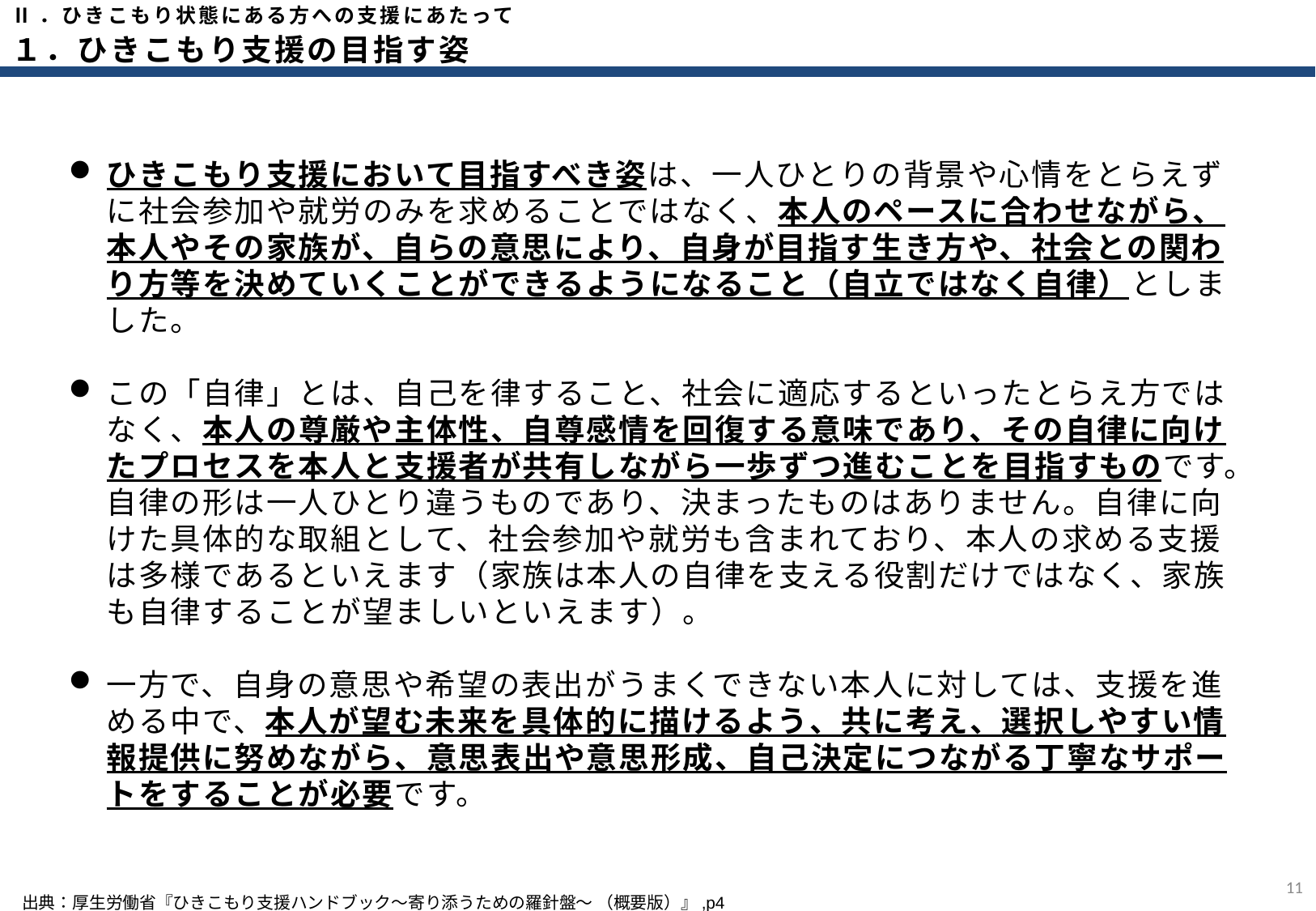

Ⅱ．ひきこもり状態にある方への支援にあたって
１．ひきこもり支援の目指す姿
ひきこもり支援において目指すべき姿は、一人ひとりの背景や心情をとらえずに社会参加や就労のみを求めることではなく、本人のペースに合わせながら、本人やその家族が、自らの意思により、自身が目指す生き方や、社会との関わり方等を決めていくことができるようになること（自立ではなく自律）としました。

この「自律」とは、自己を律すること、社会に適応するといったとらえ方ではなく、本人の尊厳や主体性、自尊感情を回復する意味であり、その自律に向けたプロセスを本人と支援者が共有しながら一歩ずつ進むことを目指すものです。自律の形は一人ひとり違うものであり、決まったものはありません。自律に向けた具体的な取組として、社会参加や就労も含まれており、本人の求める支援は多様であるといえます（家族は本人の自律を支える役割だけではなく、家族も自律することが望ましいといえます）。

一方で、自身の意思や希望の表出がうまくできない本人に対しては、支援を進める中で、本人が望む未来を具体的に描けるよう、共に考え、選択しやすい情報提供に努めながら、意思表出や意思形成、自己決定につながる丁寧なサポートをすることが必要です。

11
出典：厚生労働省『ひきこもり支援ハンドブック～寄り添うための羅針盤～ （概要版）』,p4